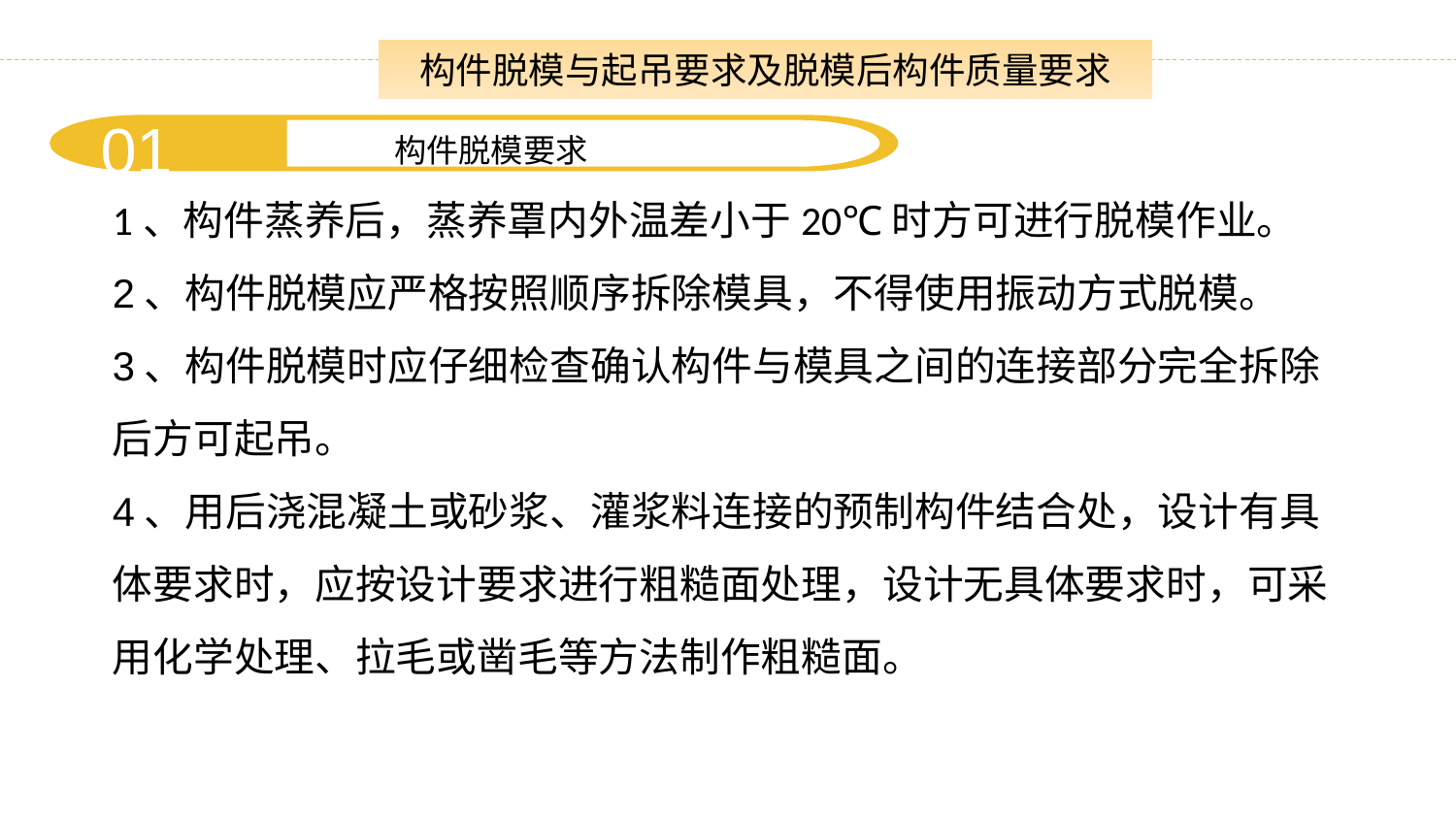

构件脱模与起吊要求及脱模后构件质量要求
01

构件脱模要求
1、构件蒸养后，蒸养罩内外温差小于20℃时方可进行脱模作业。
2、构件脱模应严格按照顺序拆除模具，不得使用振动方式脱模。
3、构件脱模时应仔细检查确认构件与模具之间的连接部分完全拆除后方可起吊。
4、用后浇混凝土或砂浆、灌浆料连接的预制构件结合处，设计有具体要求时，应按设计要求进行粗糙面处理，设计无具体要求时，可采用化学处理、拉毛或凿毛等方法制作粗糙面。